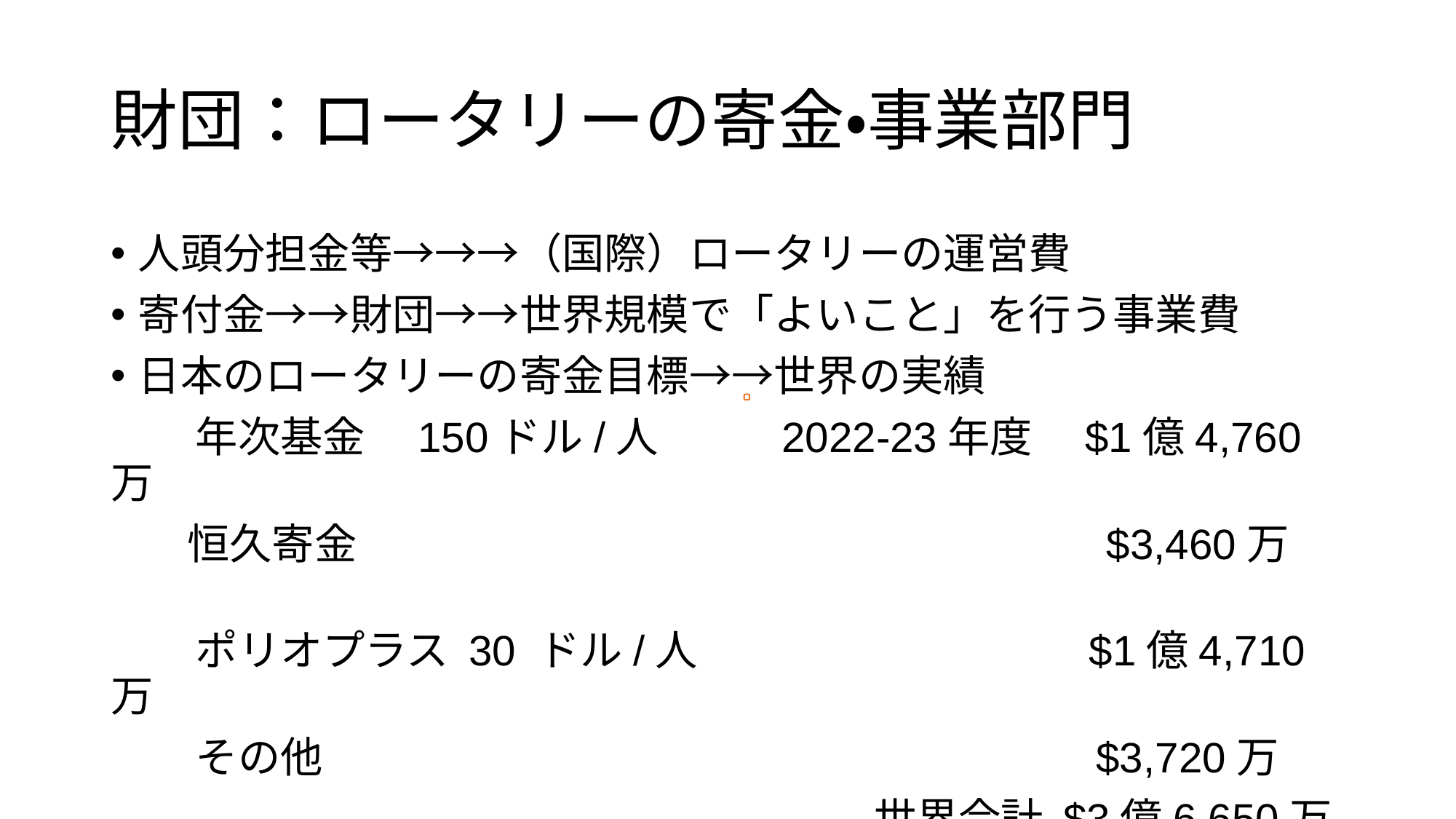

# 財団：ロータリーの寄金・事業部門

人頭分担金等→→→（国際）ロータリーの運営費
寄付金→→財団→→世界規模で「よいこと」を行う事業費
日本のロータリーの寄金目標→→世界の実績
　　年次基金　150ドル/人   　　2022-23年度　$1億4,760万
       恒久寄金　　　　　　　　　　　　　　　　  　$3,460万
　　ポリオプラス 30 ドル/人　　　　　　　　　$1億4,710万
　　その他　　　　　　　　　　　　　　　　         $3,720万
　　　　　　　　　　　　　　　　　　世界合計 $3億6,650万